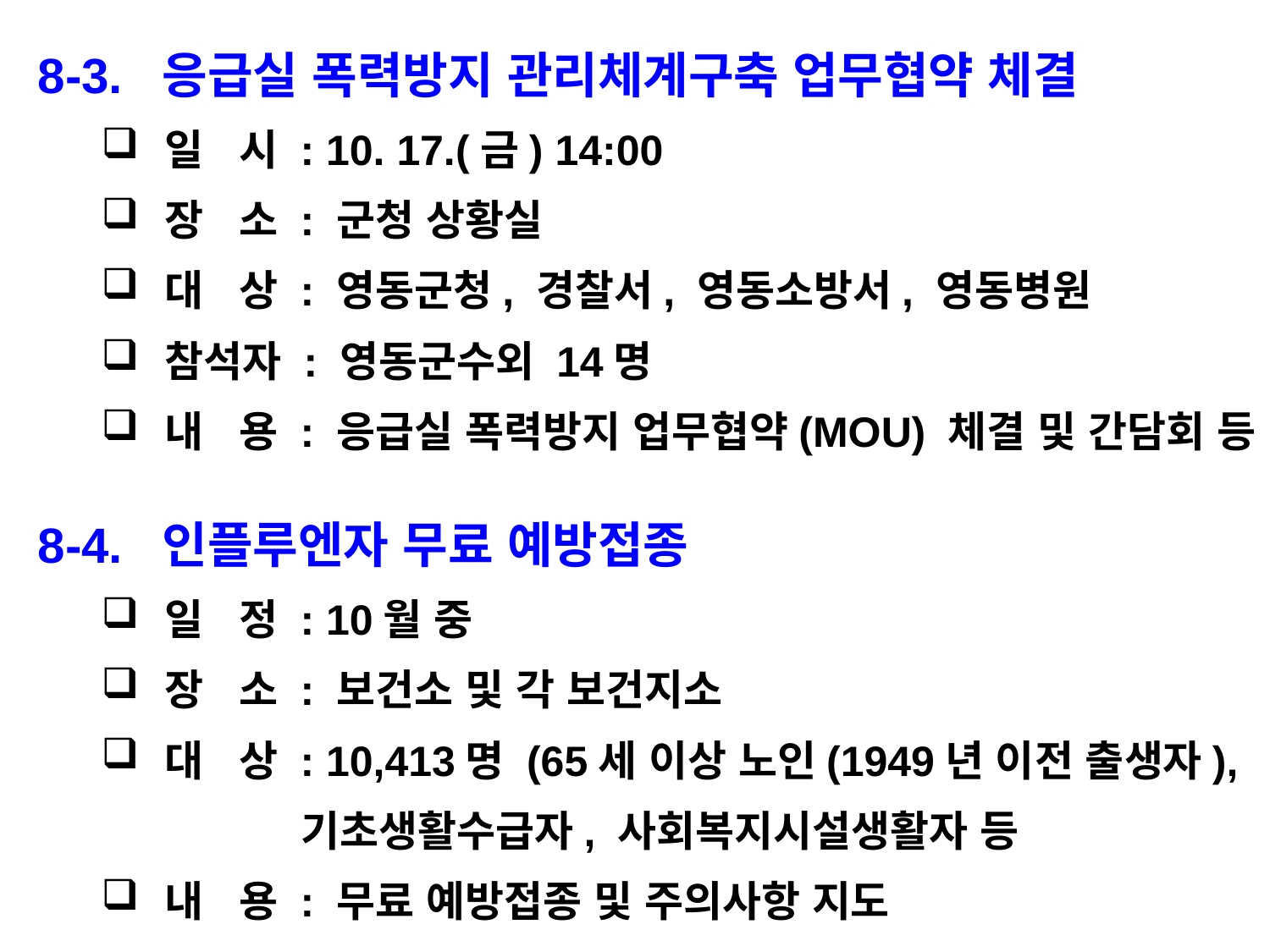

8-3.  응급실 폭력방지 관리체계구축 업무협약 체결
일   시 : 10. 17.(금) 14:00
장   소 : 군청 상황실
대   상 : 영동군청, 경찰서, 영동소방서, 영동병원
참석자 : 영동군수외 14명
내   용 : 응급실 폭력방지 업무협약(MOU) 체결 및 간담회 등
8-4.  인플루엔자 무료 예방접종
일   정 : 10월 중
장   소 : 보건소 및 각 보건지소
대   상 : 10,413명 (65세 이상 노인(1949년 이전 출생자),
                기초생활수급자, 사회복지시설생활자 등
내   용 : 무료 예방접종 및 주의사항 지도